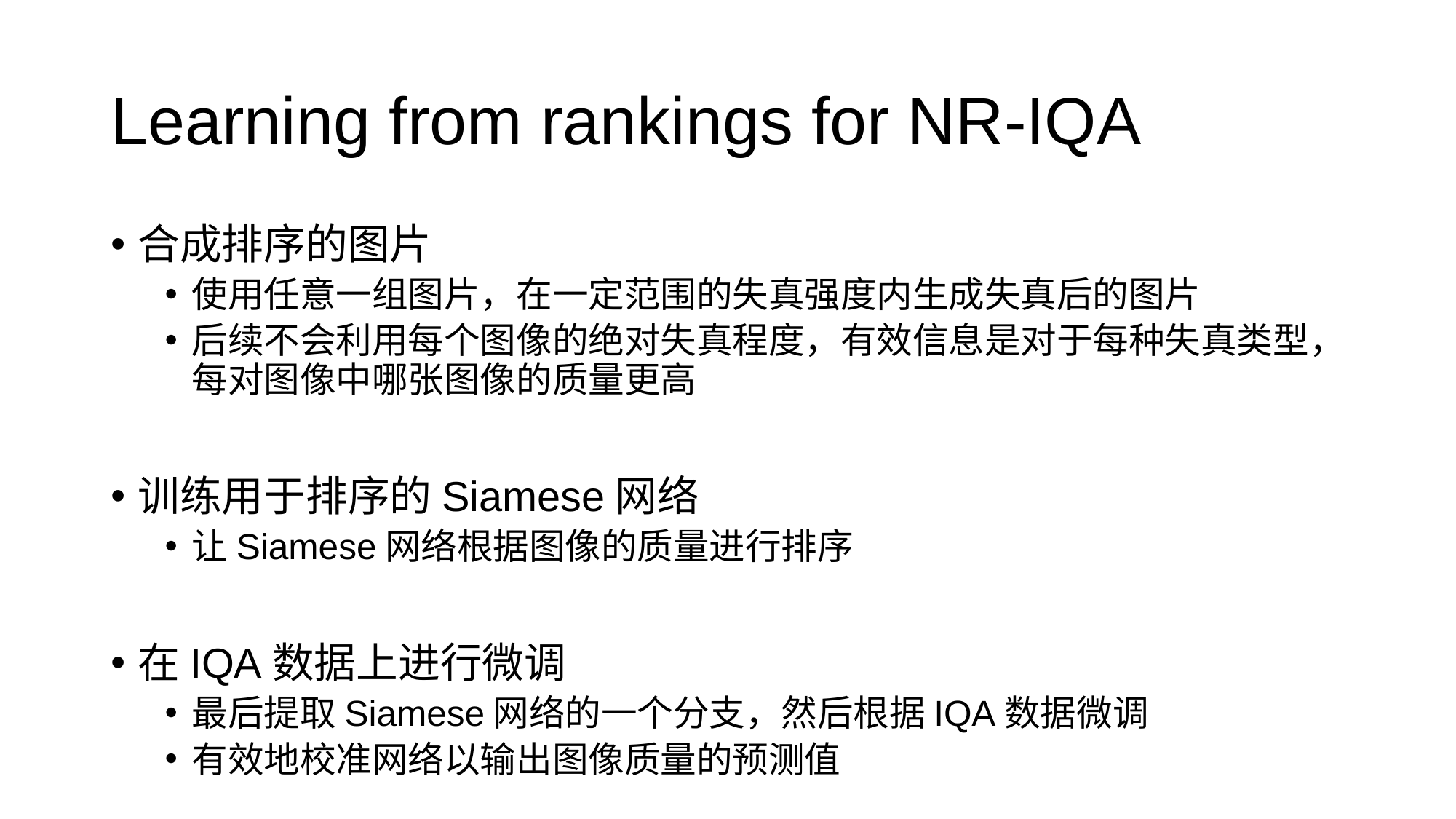

# Learning from rankings for NR-IQA
合成排序的图片
使用任意一组图片，在一定范围的失真强度内生成失真后的图片
后续不会利用每个图像的绝对失真程度，有效信息是对于每种失真类型，每对图像中哪张图像的质量更高

训练用于排序的Siamese网络
让Siamese网络根据图像的质量进行排序

在IQA数据上进行微调
最后提取Siamese网络的一个分支，然后根据IQA数据微调
有效地校准网络以输出图像质量的预测值